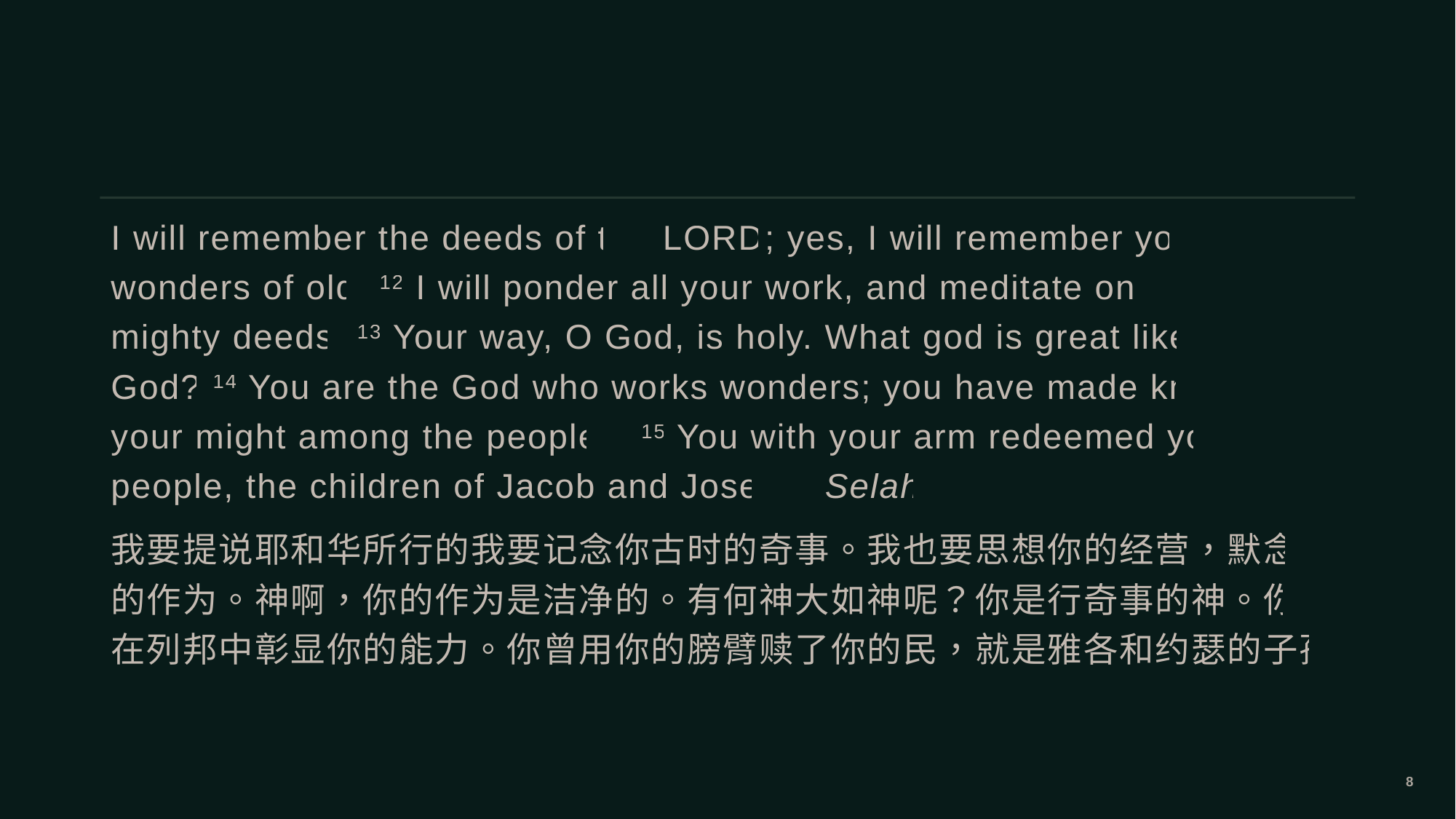

I will remember the deeds of the Lord; yes, I will remember your wonders of old. 12 I will ponder all your work, and meditate on your mighty deeds. 13 Your way, O God, is holy. What god is great like our God? 14 You are the God who works wonders; you have made known your might among the peoples. 15 You with your arm redeemed your people, the children of Jacob and Joseph. Selah
我要提说耶和华所行的我要记念你古时的奇事。我也要思想你的经营，默念你的作为。神啊，你的作为是洁净的。有何神大如神呢？你是行奇事的神。你曾在列邦中彰显你的能力。你曾用你的膀臂赎了你的民，就是雅各和约瑟的子孙。

8